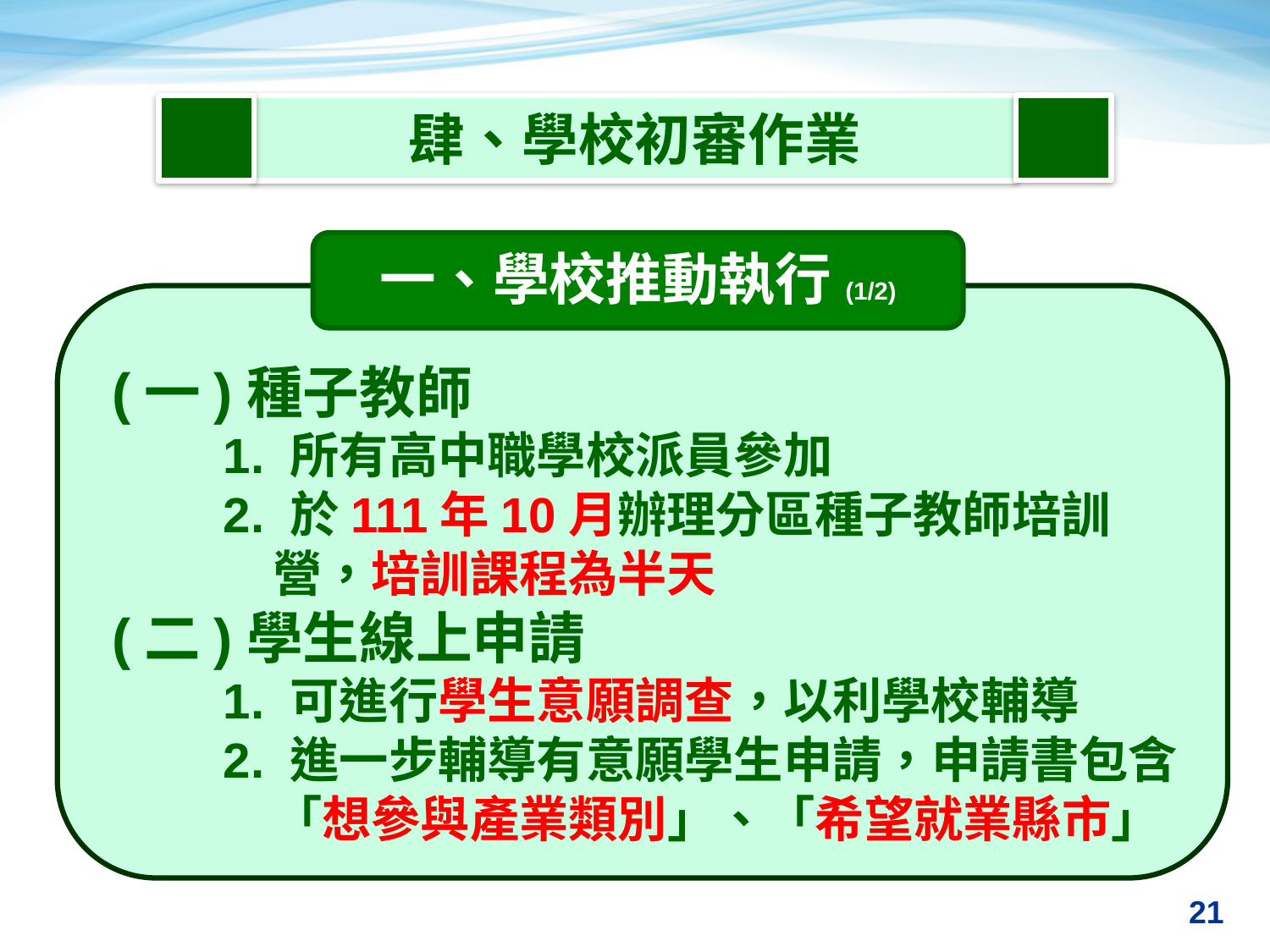

肆、學校初審作業
一、學校推動執行(1/2)

(一)種子教師
1. 所有高中職學校派員參加
2. 於111年10月辦理分區種子教師培訓營，培訓課程為半天
(二)學生線上申請
1. 可進行學生意願調查，以利學校輔導
2. 進一步輔導有意願學生申請，申請書包含「想參與產業類別」、「希望就業縣市」
21
21